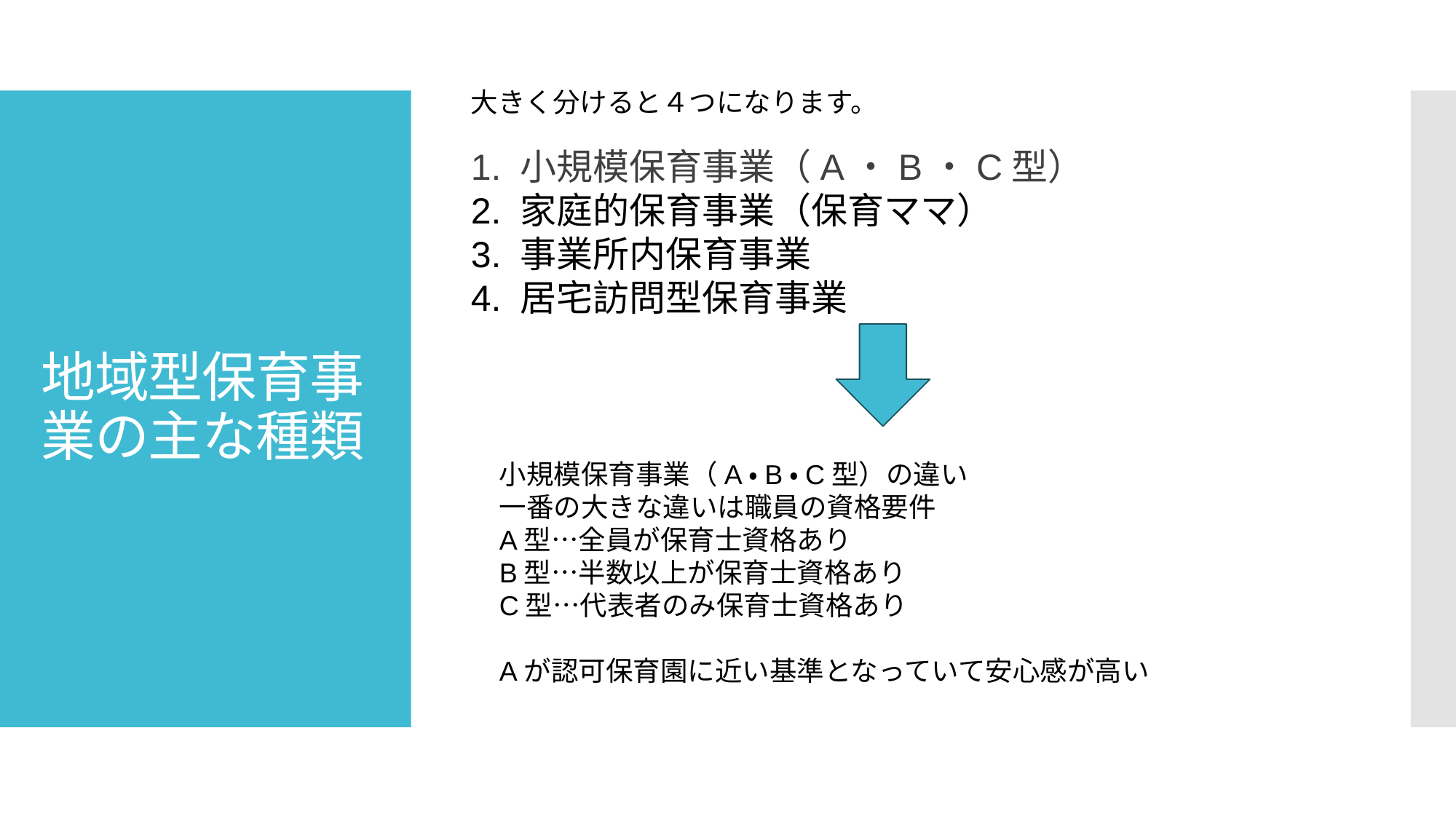

大きく分けると４つになります。
# 地域型保育事業の主な種類
1. 小規模保育事業（A・B・C型）
2. 家庭的保育事業（保育ママ）
3. 事業所内保育事業
4. 居宅訪問型保育事業

小規模保育事業（A・B・C型）の違い
一番の大きな違いは職員の資格要件
A型…全員が保育士資格あり
B型…半数以上が保育士資格あり
C型…代表者のみ保育士資格あり

Aが認可保育園に近い基準となっていて安心感が高い